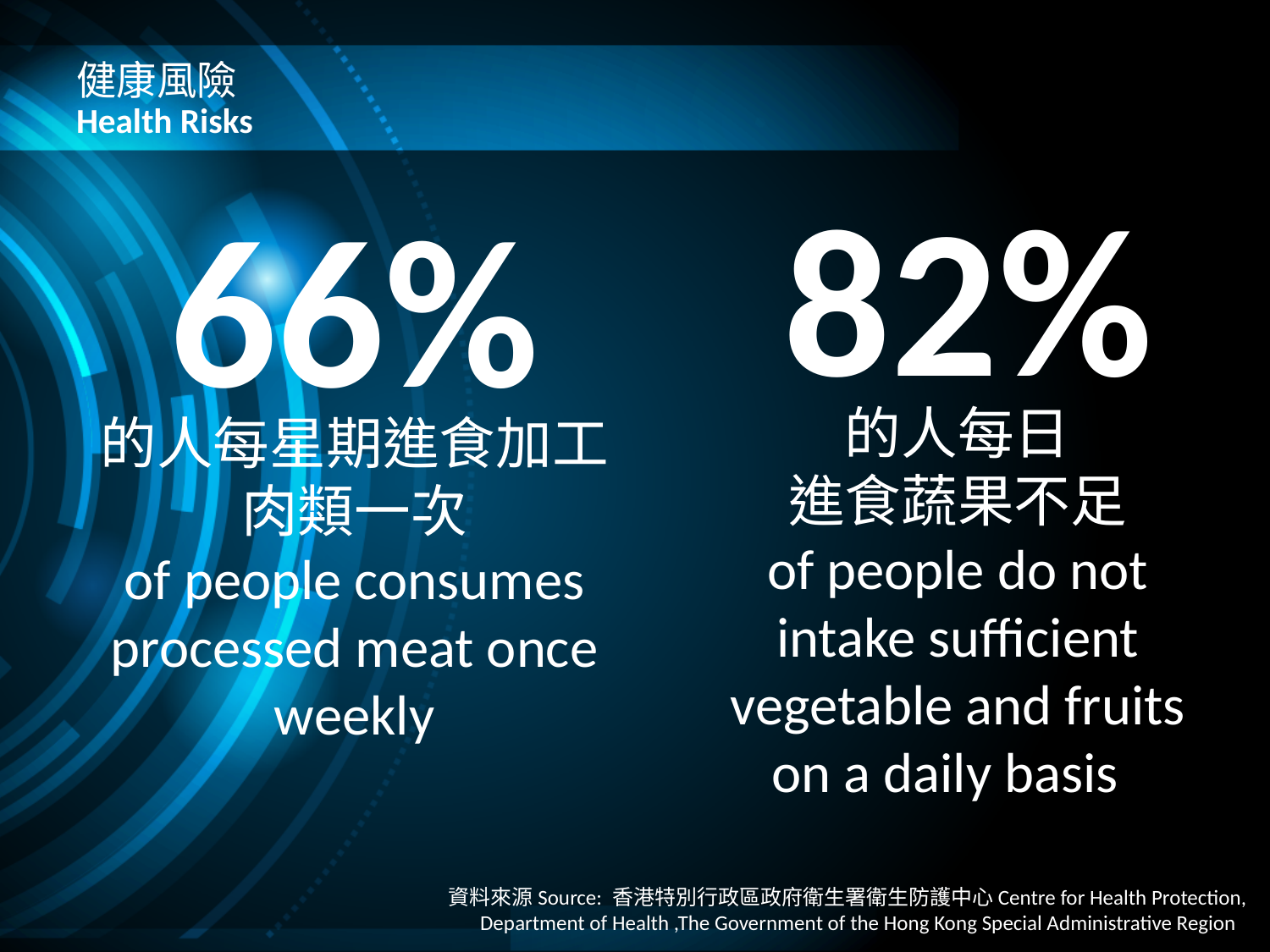

# 健康風險 Health Risks
82%
66%
的人每日
進食蔬果不足
of people do not intake sufficient vegetable and fruits on a daily basis
的人每星期進食加工肉類一次
of people consumes processed meat once weekly
資料來源Source: 香港特別行政區政府衛生署衛生防護中心Centre for Health Protection, Department of Health ,The Government of the Hong Kong Special Administrative Region